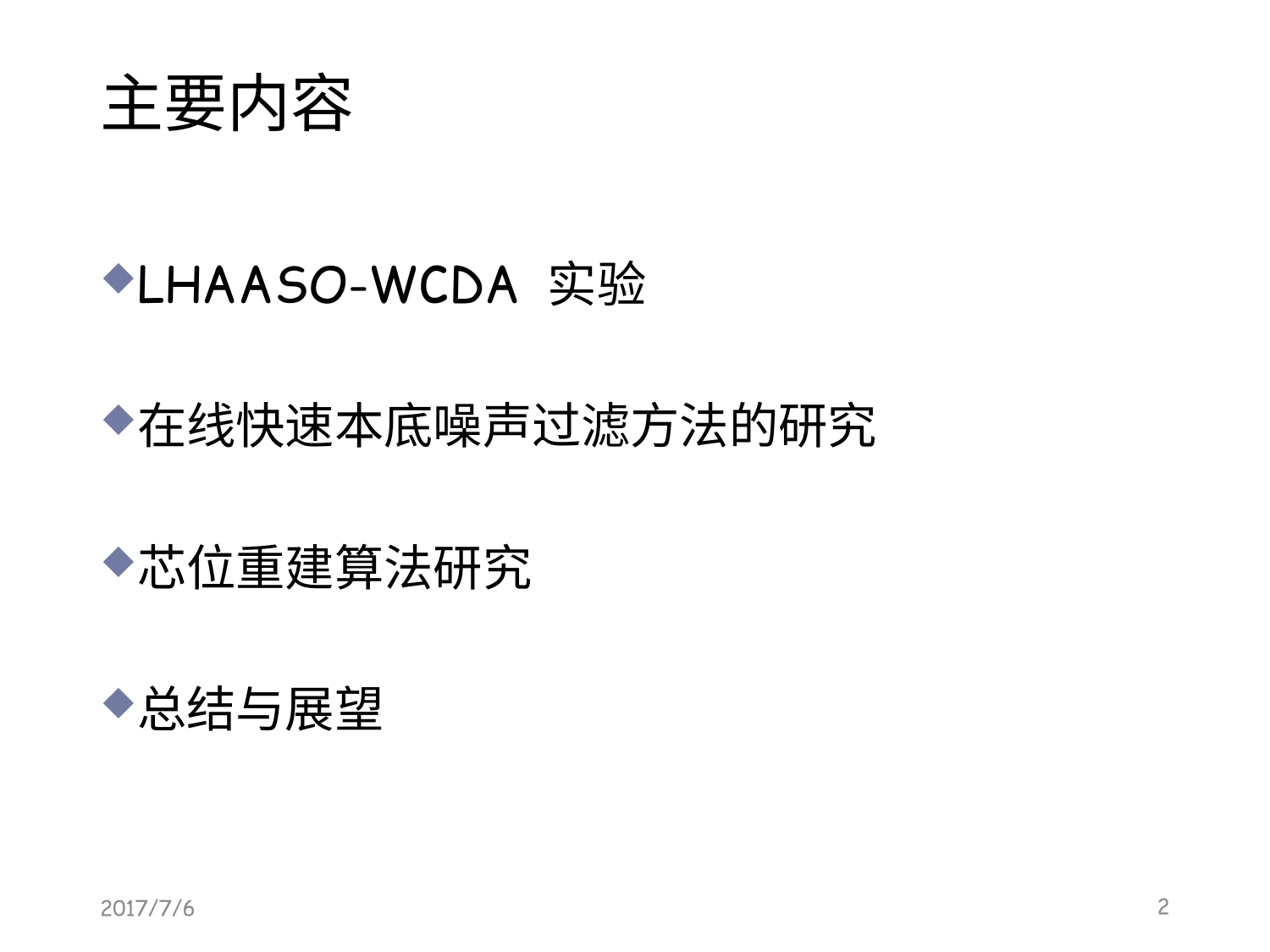

# 主要内容
LHAASO-WCDA 实验

在线快速本底噪声过滤方法的研究

芯位重建算法研究

总结与展望
2017/7/6
2